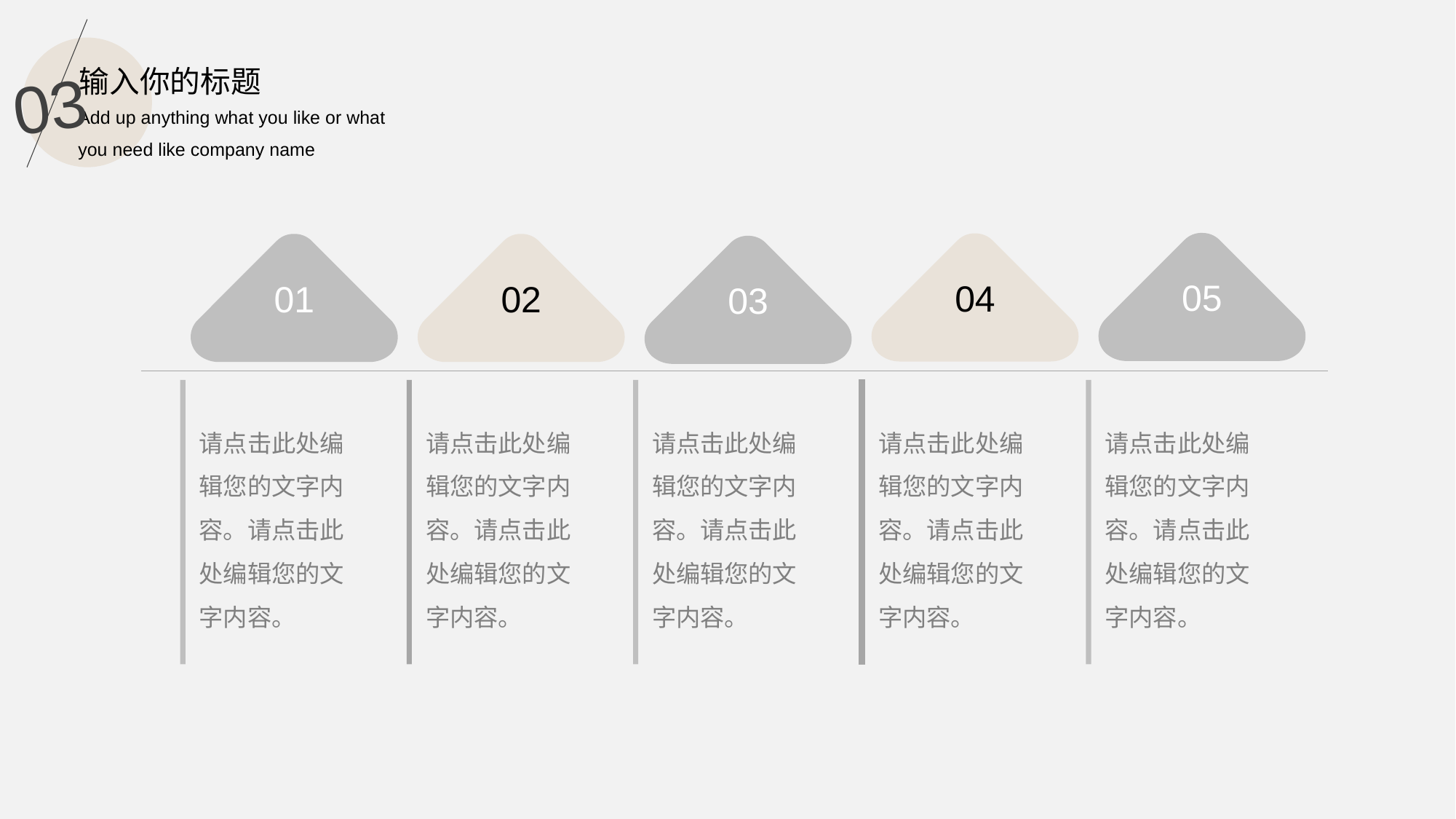

输入你的标题
03
Add up anything what you like or what you need like company name
05
04
01
02
03

请点击此处编辑您的文字内容。请点击此处编辑您的文字内容。

请点击此处编辑您的文字内容。请点击此处编辑您的文字内容。

请点击此处编辑您的文字内容。请点击此处编辑您的文字内容。

请点击此处编辑您的文字内容。请点击此处编辑您的文字内容。

请点击此处编辑您的文字内容。请点击此处编辑您的文字内容。